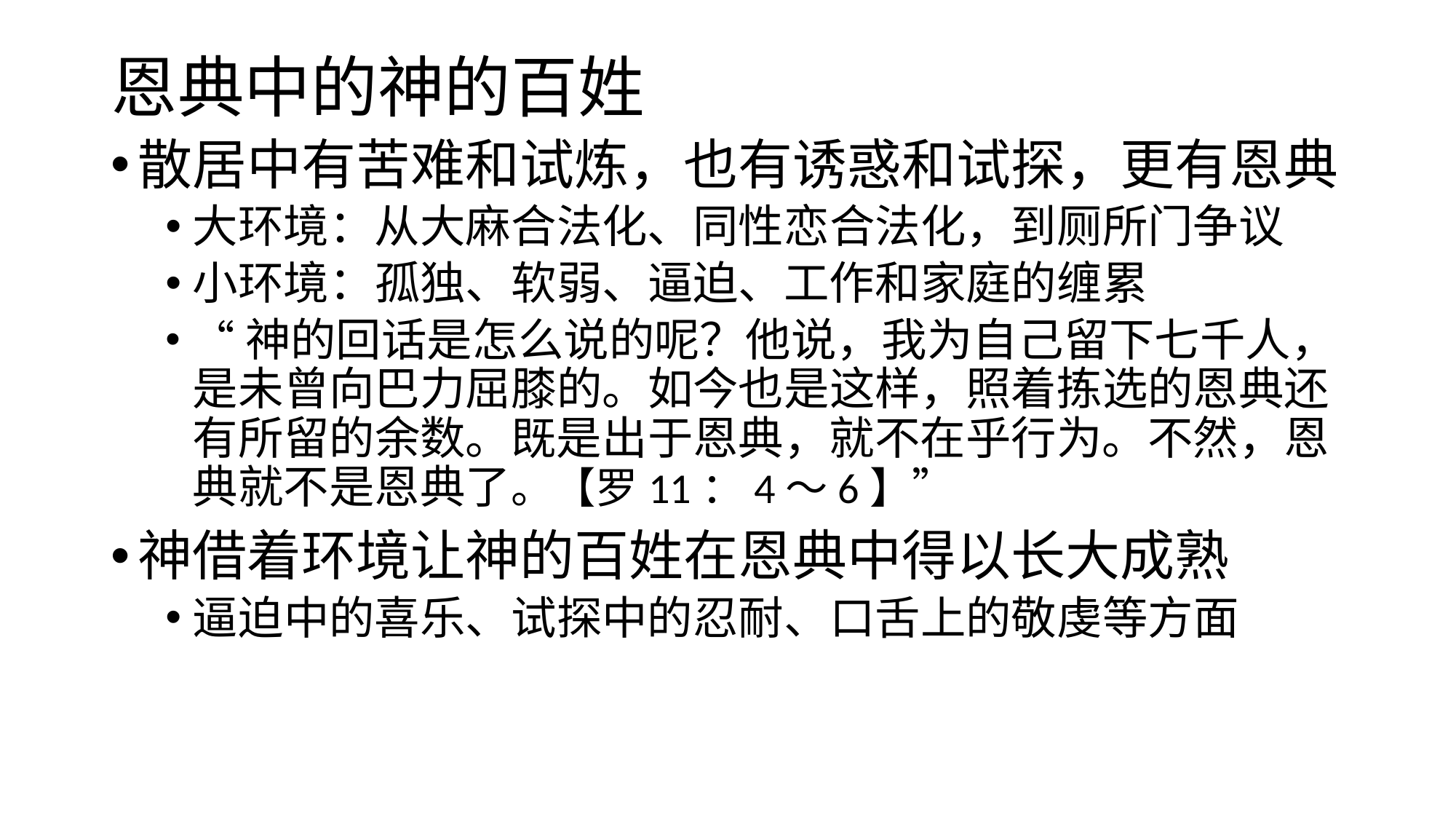

# 恩典中的神的百姓
散居中有苦难和试炼，也有诱惑和试探，更有恩典
大环境：从大麻合法化、同性恋合法化，到厕所门争议
小环境：孤独、软弱、逼迫、工作和家庭的缠累
“神的回话是怎么说的呢？他说，我为自己留下七千人，是未曾向巴力屈膝的。如今也是这样，照着拣选的恩典还有所留的余数。既是出于恩典，就不在乎行为。不然，恩典就不是恩典了。【罗11：4～6】”
神借着环境让神的百姓在恩典中得以长大成熟
逼迫中的喜乐、试探中的忍耐、口舌上的敬虔等方面